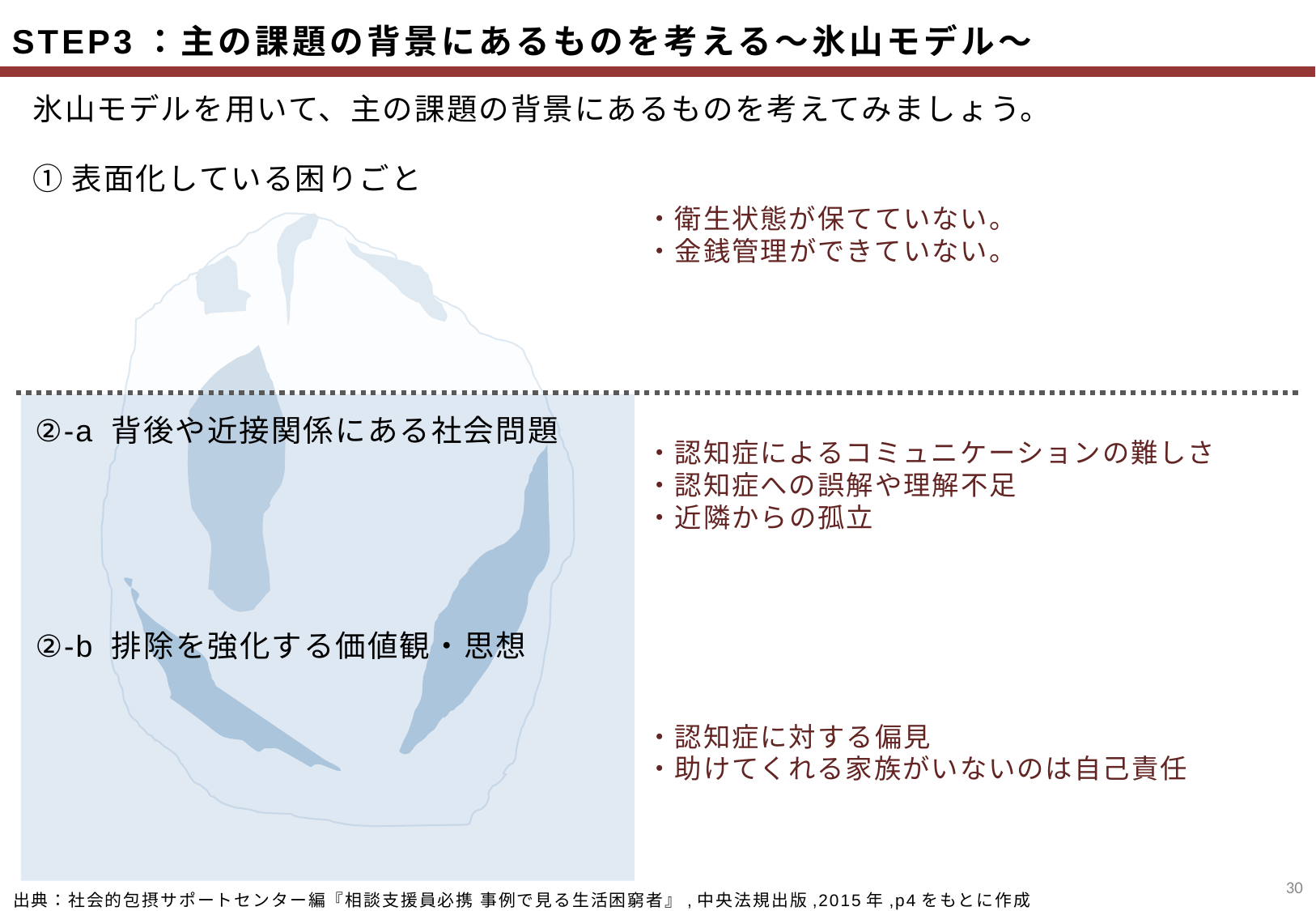

STEP3：主の課題の背景にあるものを考える～氷山モデル～
氷山モデルを用いて、主の課題の背景にあるものを考えてみましょう。
・衛生状態が保てていない。
・金銭管理ができていない。
①表面化している困りごと

・認知症によるコミュニケーションの難しさ
・認知症への誤解や理解不足
・近隣からの孤立

②-a 背後や近接関係にある社会問題

②-b 排除を強化する価値観・思想

・認知症に対する偏見
・助けてくれる家族がいないのは自己責任
30
出典：社会的包摂サポートセンター編『相談支援員必携 事例で見る生活困窮者』,中央法規出版,2015年,p4をもとに作成